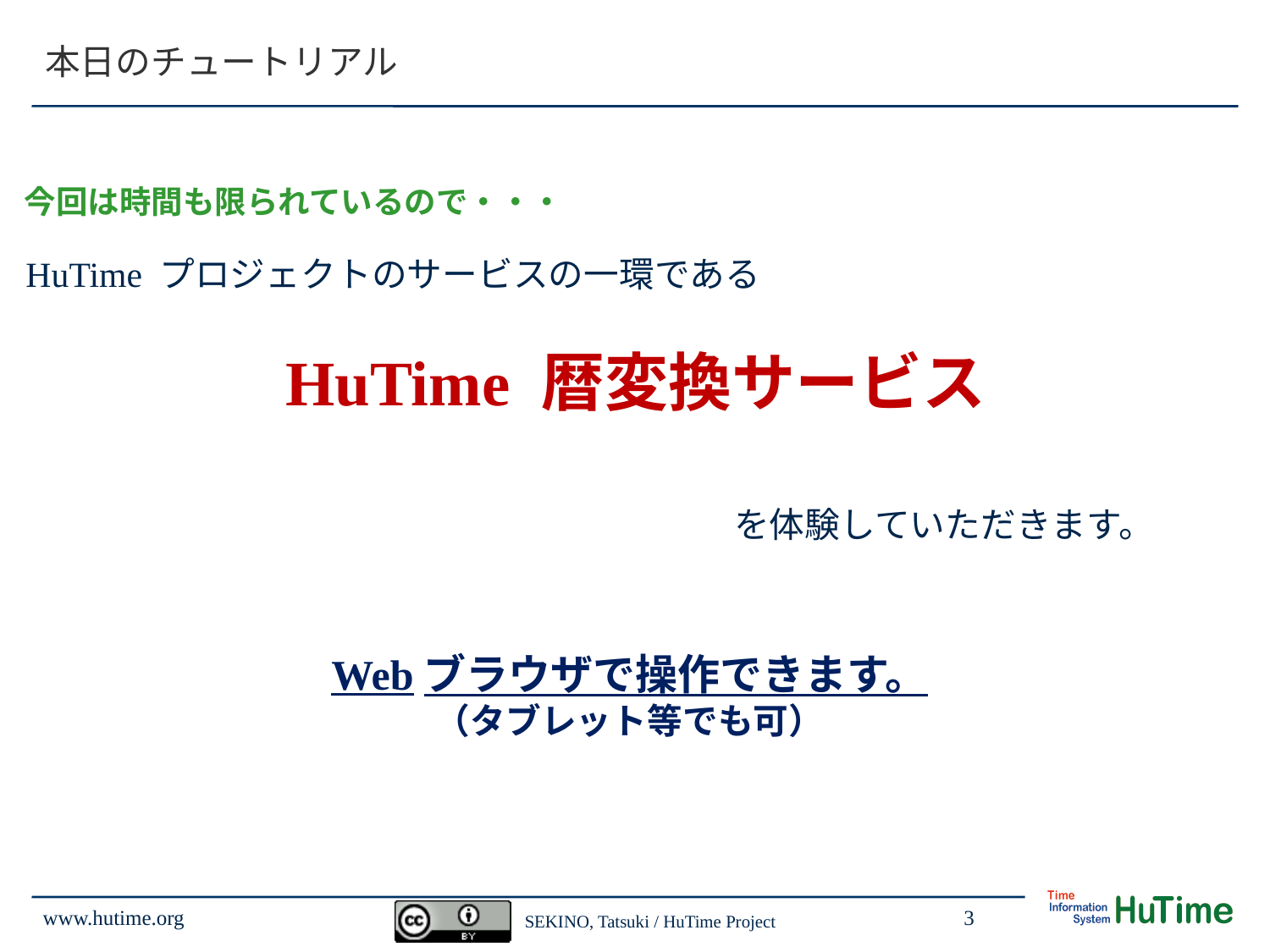

# 本日のチュートリアル
今回は時間も限られているので・・・
HuTime プロジェクトのサービスの一環である
HuTime 暦変換サービス
を体験していただきます。
Webブラウザで操作できます。
（タブレット等でも可）